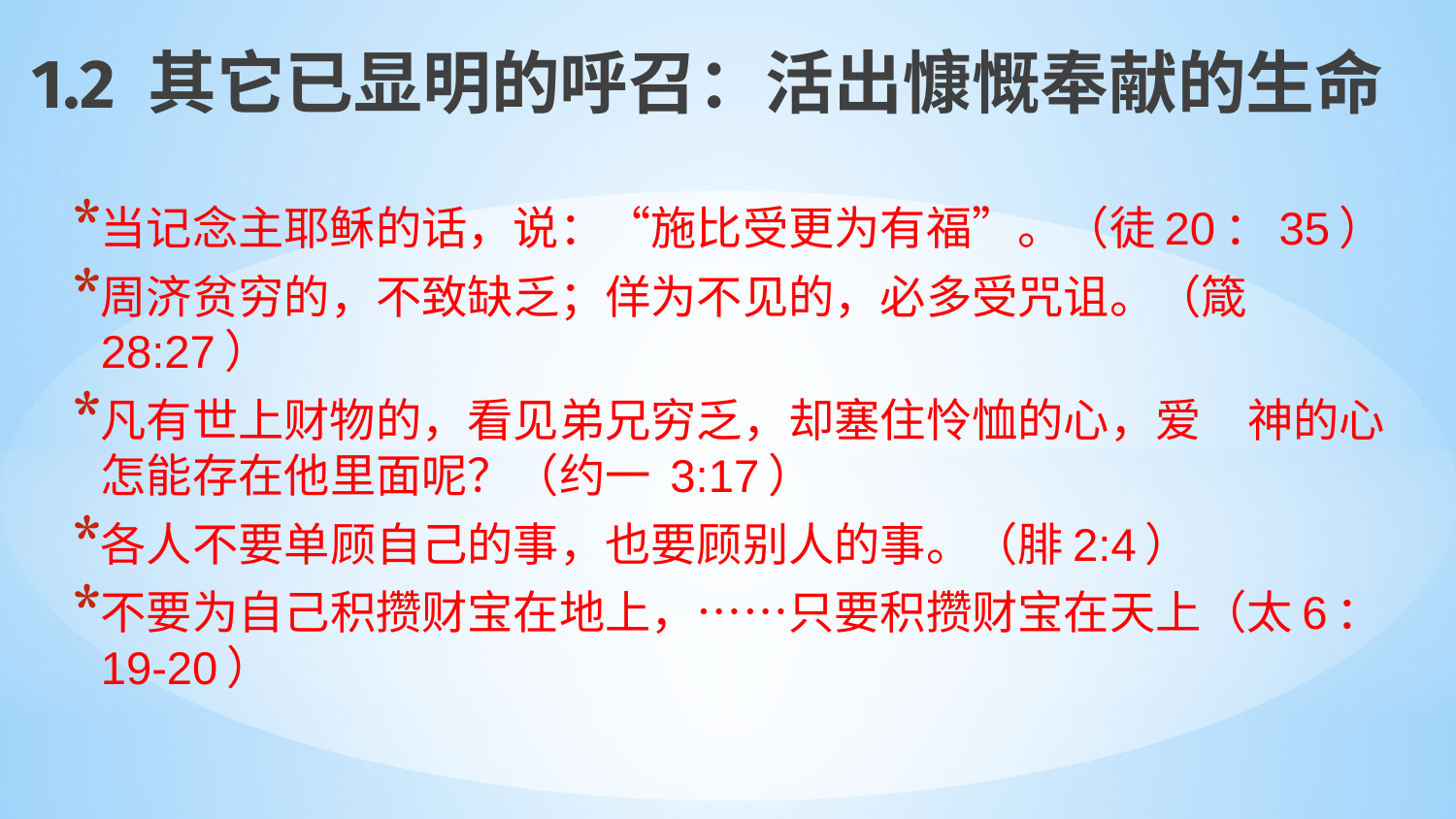

# 1.2 其它已显明的呼召：活出慷慨奉献的生命
当记念主耶稣的话，说：“施比受更为有福”。（徒20：35）
周济贫穷的，不致缺乏；佯为不见的，必多受咒诅。（箴 28:27）
凡有世上财物的，看见弟兄穷乏，却塞住怜恤的心，爱　神的心怎能存在他里面呢？（约一 3:17）
各人不要单顾自己的事，也要顾别人的事。（腓2:4）
不要为自己积攒财宝在地上，……只要积攒财宝在天上（太6：19-20）